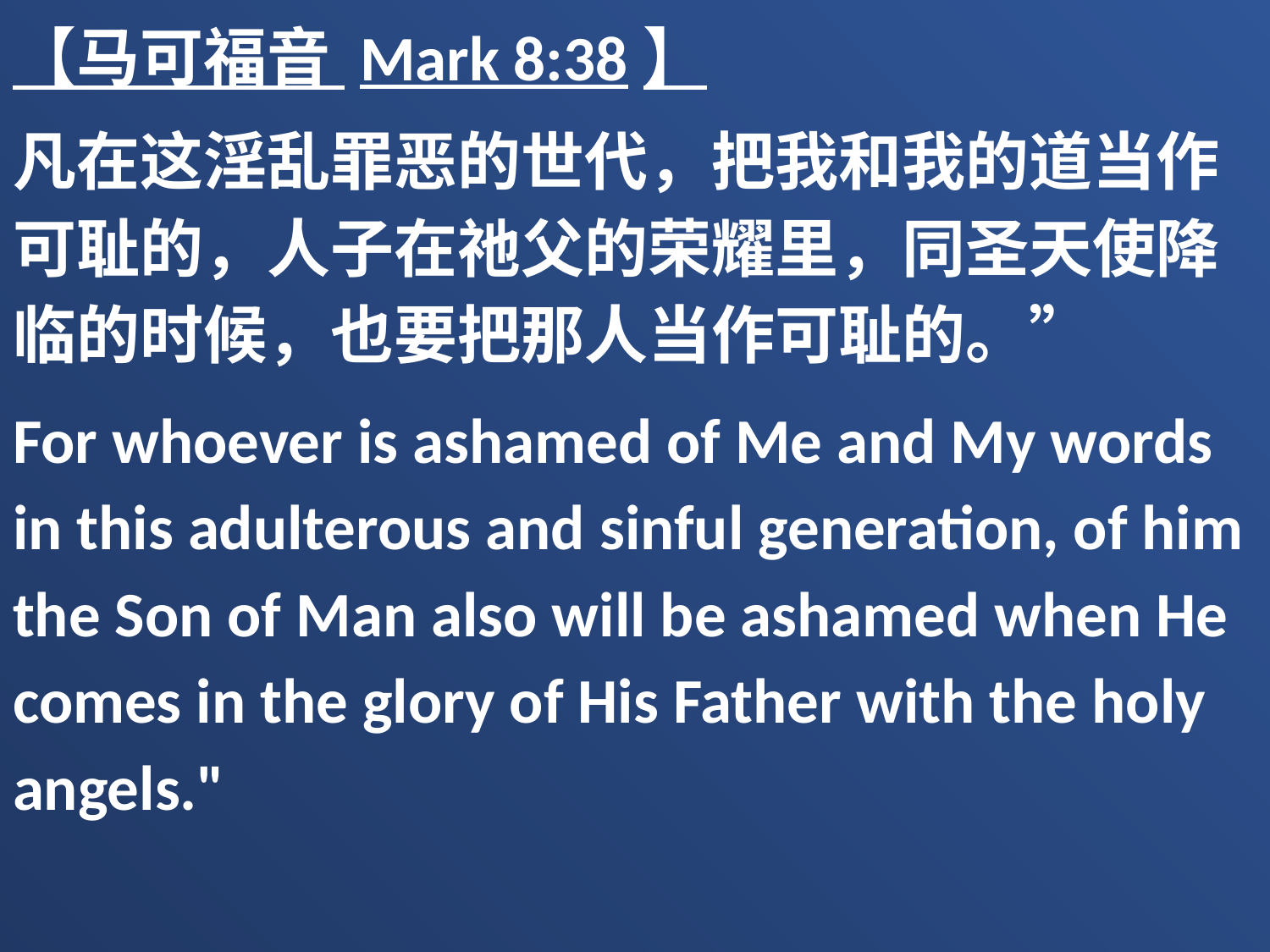

【马可福音 Mark 8:38】
凡在这淫乱罪恶的世代，把我和我的道当作可耻的，人子在祂父的荣耀里，同圣天使降临的时候，也要把那人当作可耻的。”
For whoever is ashamed of Me and My words in this adulterous and sinful generation, of him the Son of Man also will be ashamed when He comes in the glory of His Father with the holy angels."